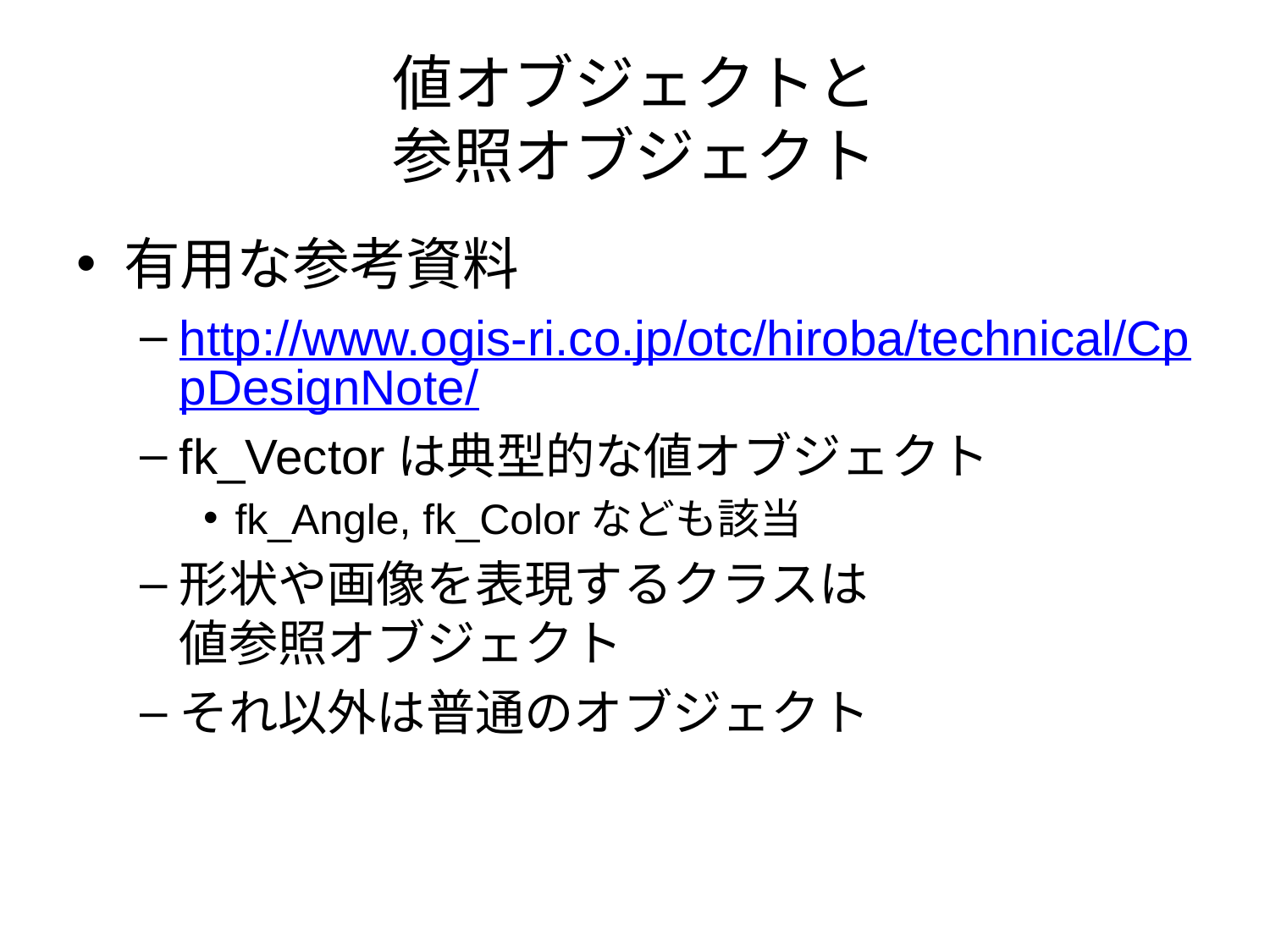

# 値オブジェクトと 参照オブジェクト
有用な参考資料
http://www.ogis-ri.co.jp/otc/hiroba/technical/CppDesignNote/
fk_Vectorは典型的な値オブジェクト
fk_Angle, fk_Colorなども該当
形状や画像を表現するクラスは
値参照オブジェクト
それ以外は普通のオブジェクト